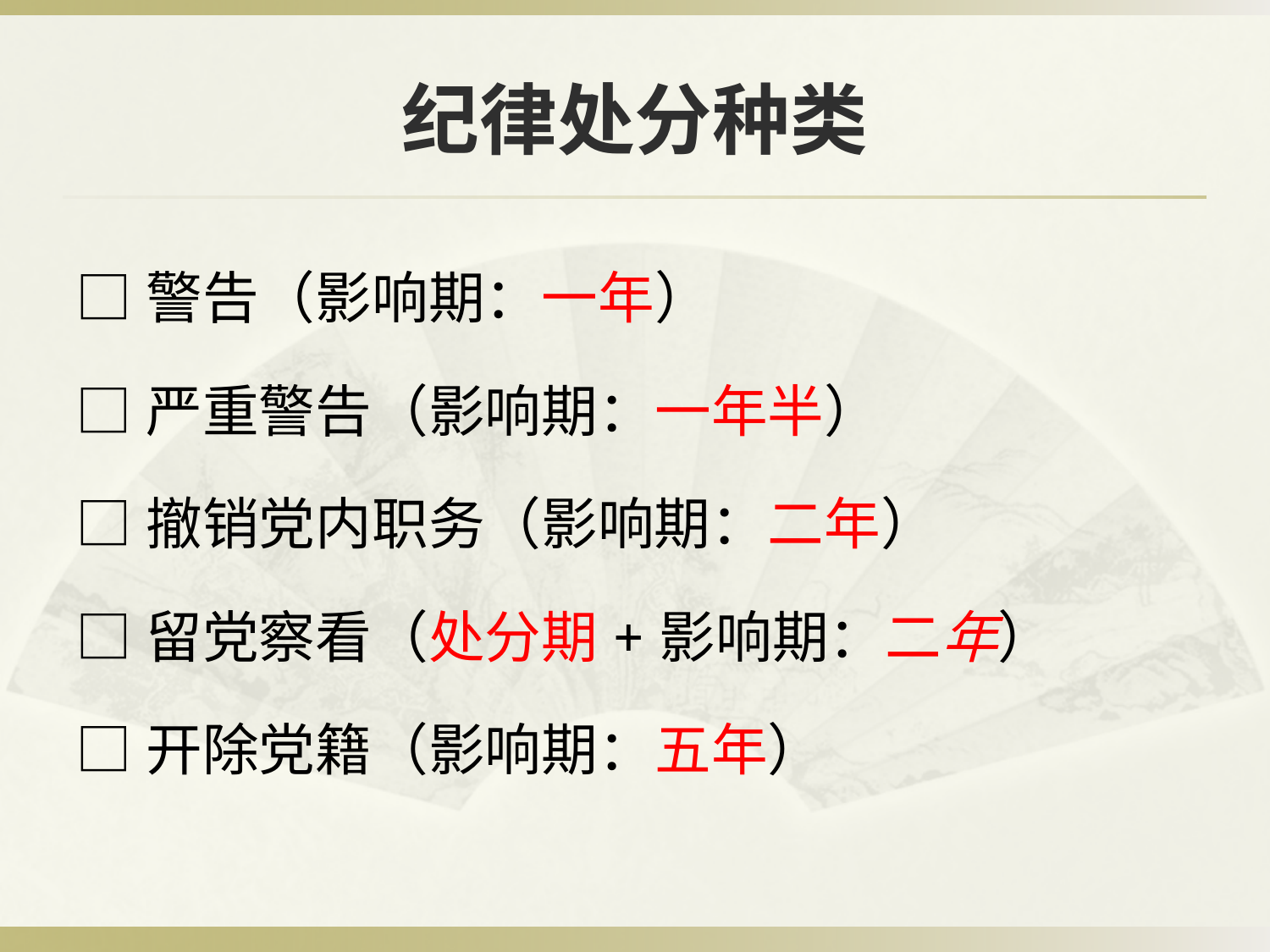

# 纪律处分种类
□警告（影响期：一年）
□严重警告（影响期：一年半）
□撤销党内职务（影响期：二年）
□留党察看（处分期+影响期：二年）
□开除党籍（影响期：五年）